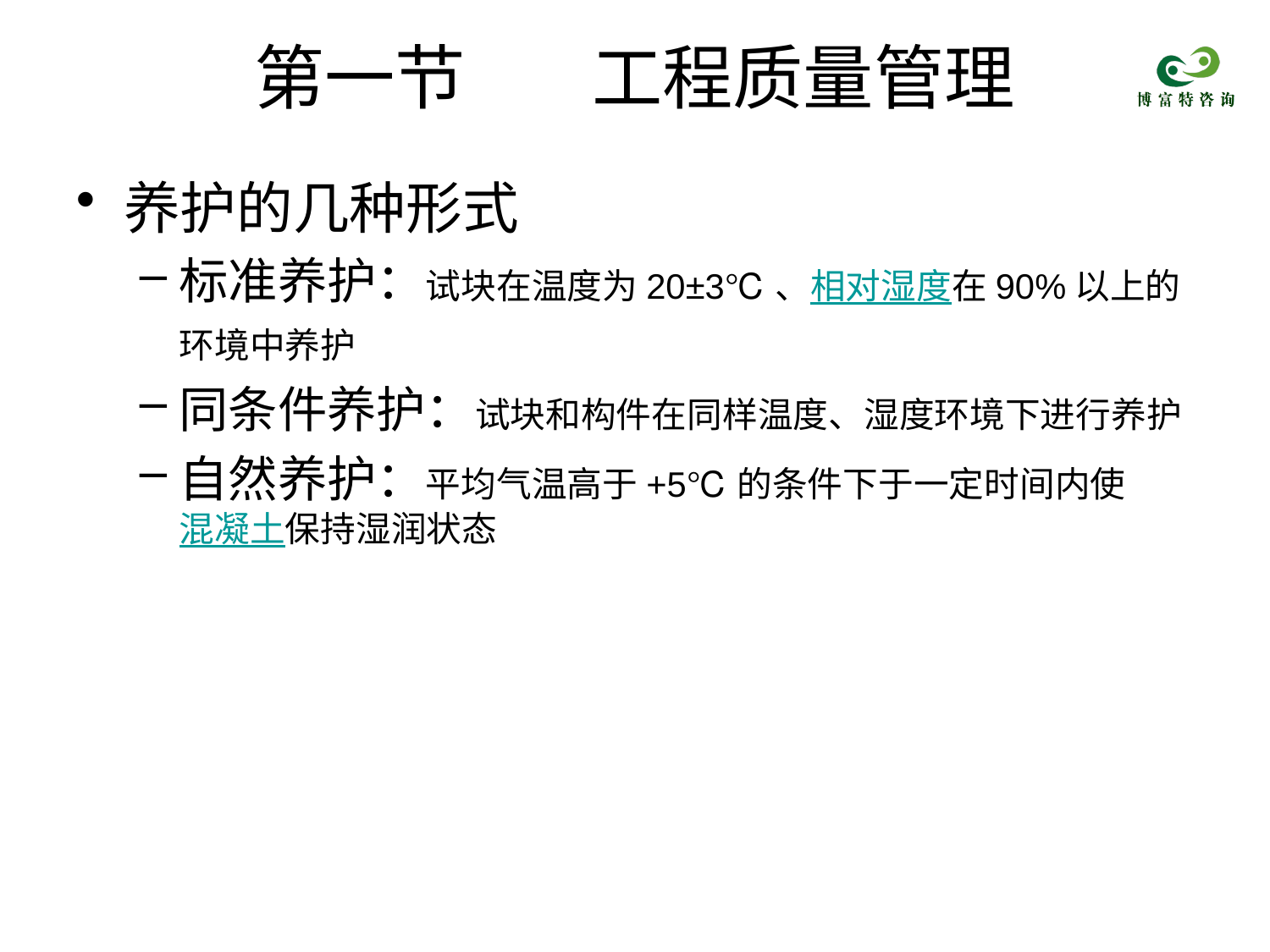

# 第一节        工程质量管理
养护的几种形式
标准养护：试块在温度为20±3℃、相对湿度在90%以上的环境中养护
同条件养护：试块和构件在同样温度、湿度环境下进行养护
自然养护：平均气温高于+5℃的条件下于一定时间内使混凝土保持湿润状态